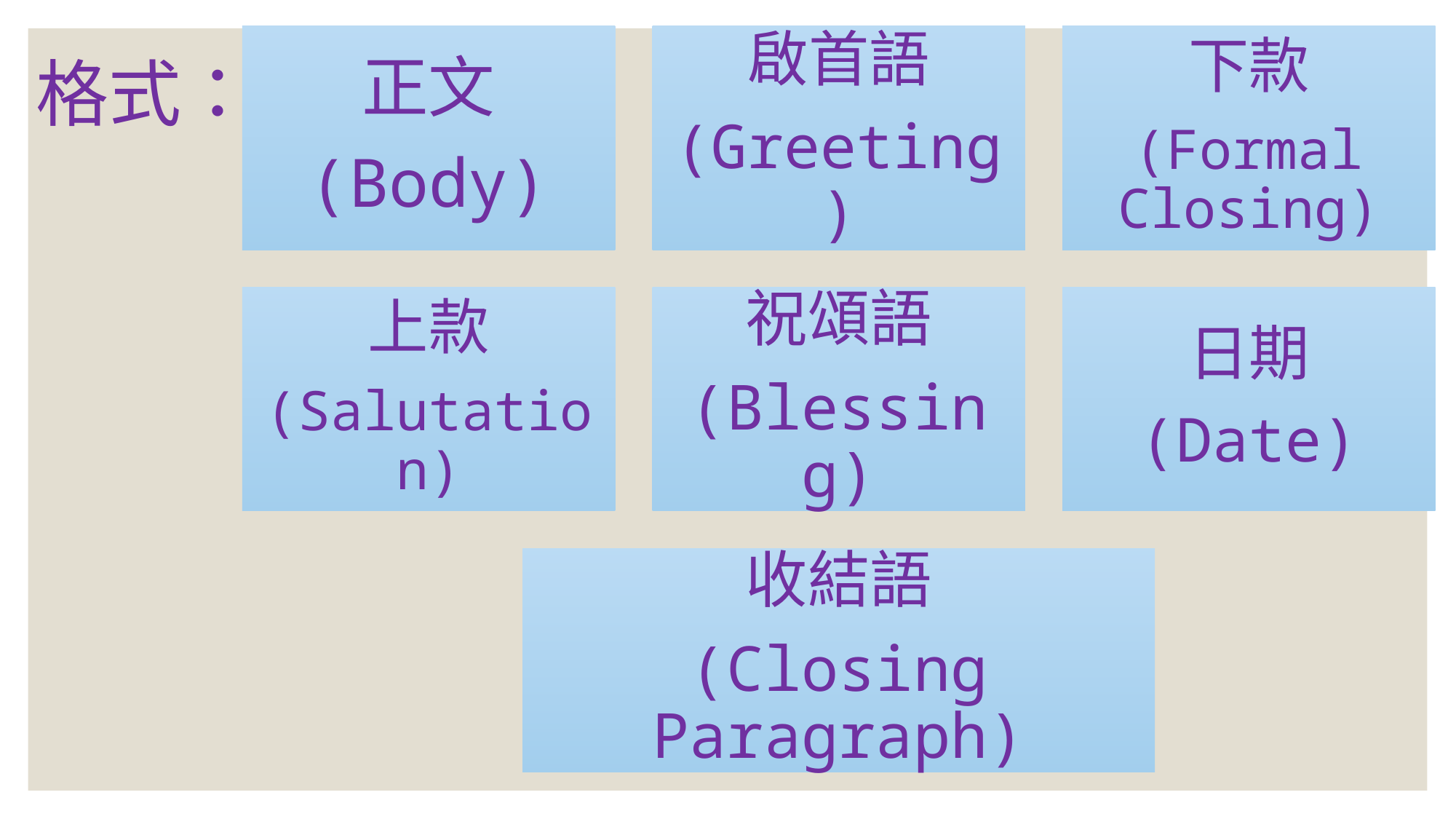

# 格式：
正文
(Body)
啟首語
(Greeting)
下款
(Formal Closing)
上款
(Salutation)
祝頌語
(Blessing)
日期
(Date)
收結語
(Closing Paragraph)